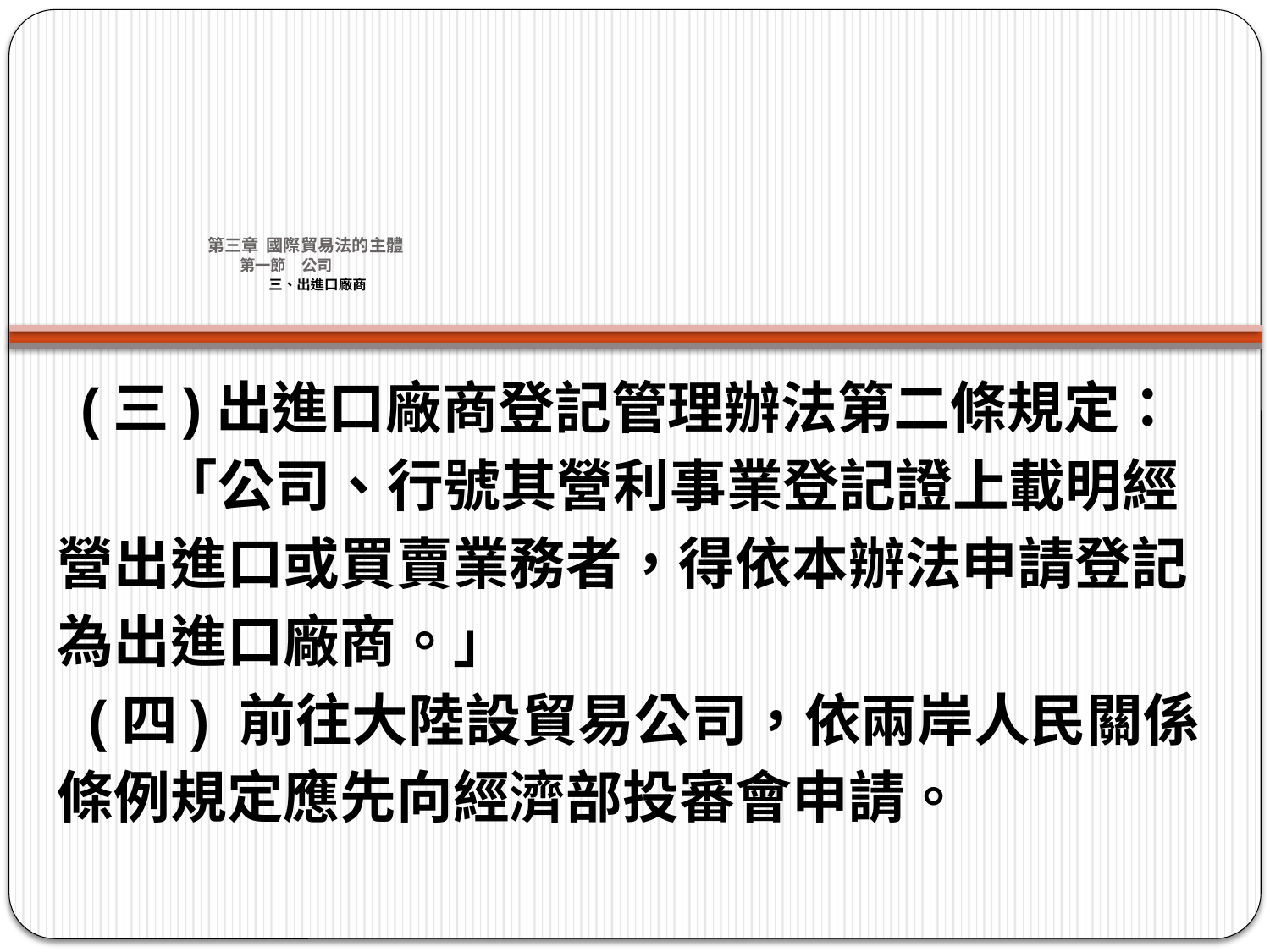

# 第三章  國際貿易法的主體 第一節　公司 三、出進口廠商
  (三)出進口廠商登記管理辦法第二條規定：
       「公司、行號其營利事業登記證上載明經
營出進口或買賣業務者，得依本辦法申請登記
為出進口廠商。」
  (四) 前往大陸設貿易公司，依兩岸人民關係
條例規定應先向經濟部投審會申請。